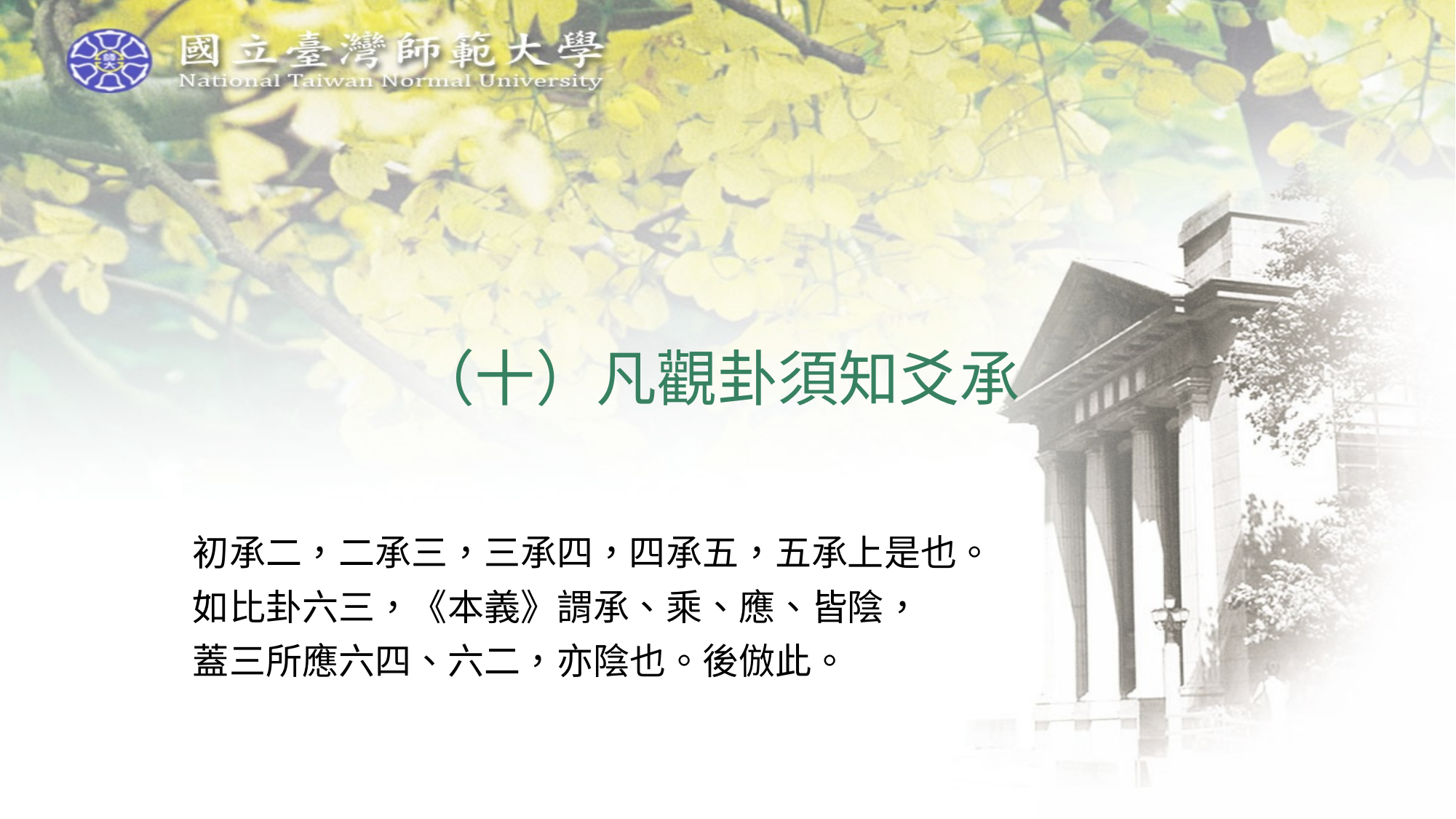

# （十）凡觀卦須知爻承
初承二，二承三，三承四，四承五，五承上是也。
如比卦六三，《本義》謂承、乘、應、皆陰，
蓋三所應六四、六二，亦陰也。後倣此。